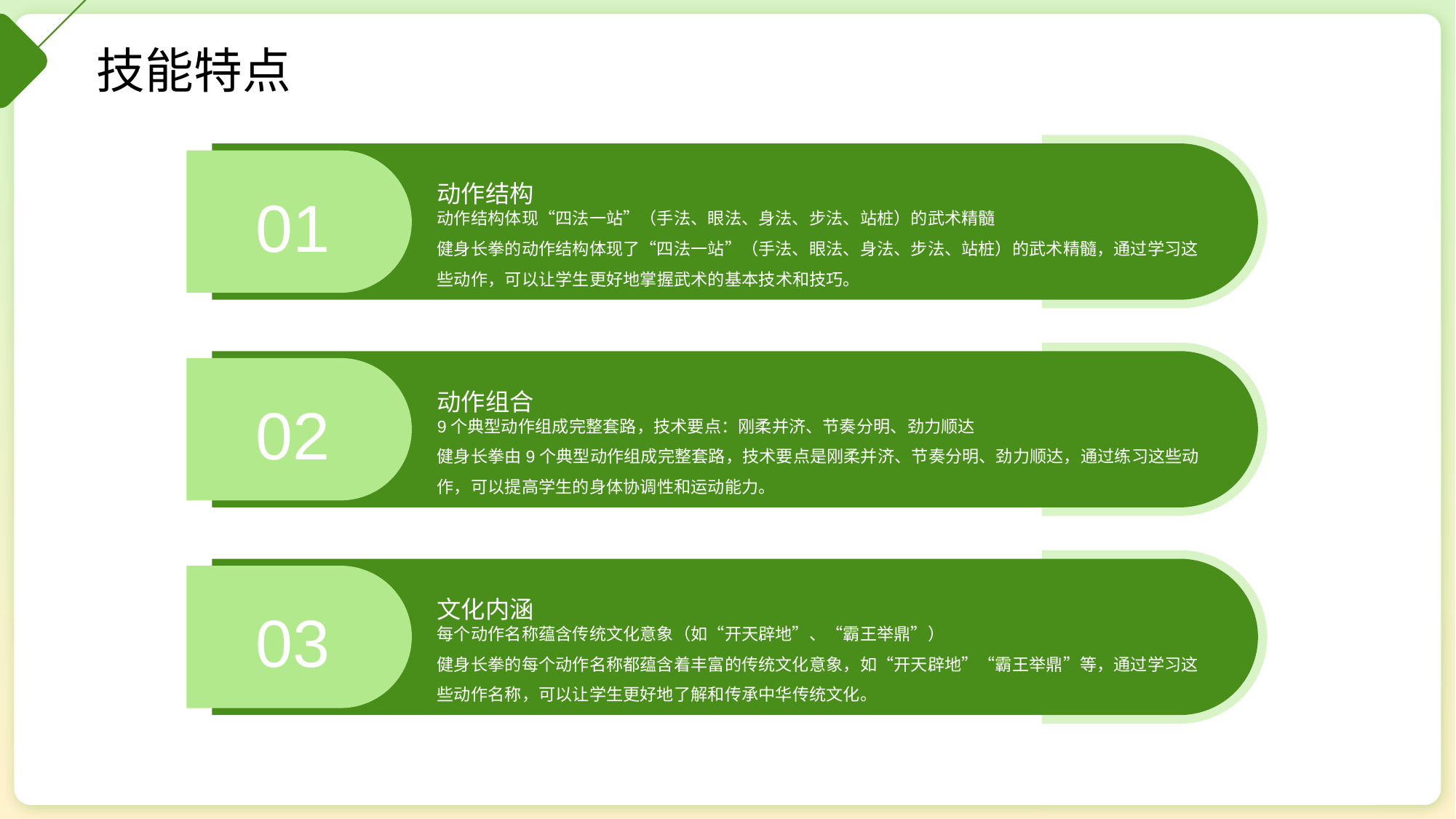

技能特点

动作结构
01
动作结构体现“四法一站”（手法、眼法、身法、步法、站桩）的武术精髓
健身长拳的动作结构体现了“四法一站”（手法、眼法、身法、步法、站桩）的武术精髓，通过学习这些动作，可以让学生更好地掌握武术的基本技术和技巧。

动作组合
02
9个典型动作组成完整套路，技术要点：刚柔并济、节奏分明、劲力顺达
健身长拳由9个典型动作组成完整套路，技术要点是刚柔并济、节奏分明、劲力顺达，通过练习这些动作，可以提高学生的身体协调性和运动能力。

文化内涵
03
每个动作名称蕴含传统文化意象（如“开天辟地”、“霸王举鼎”）
健身长拳的每个动作名称都蕴含着丰富的传统文化意象，如“开天辟地”“霸王举鼎”等，通过学习这些动作名称，可以让学生更好地了解和传承中华传统文化。